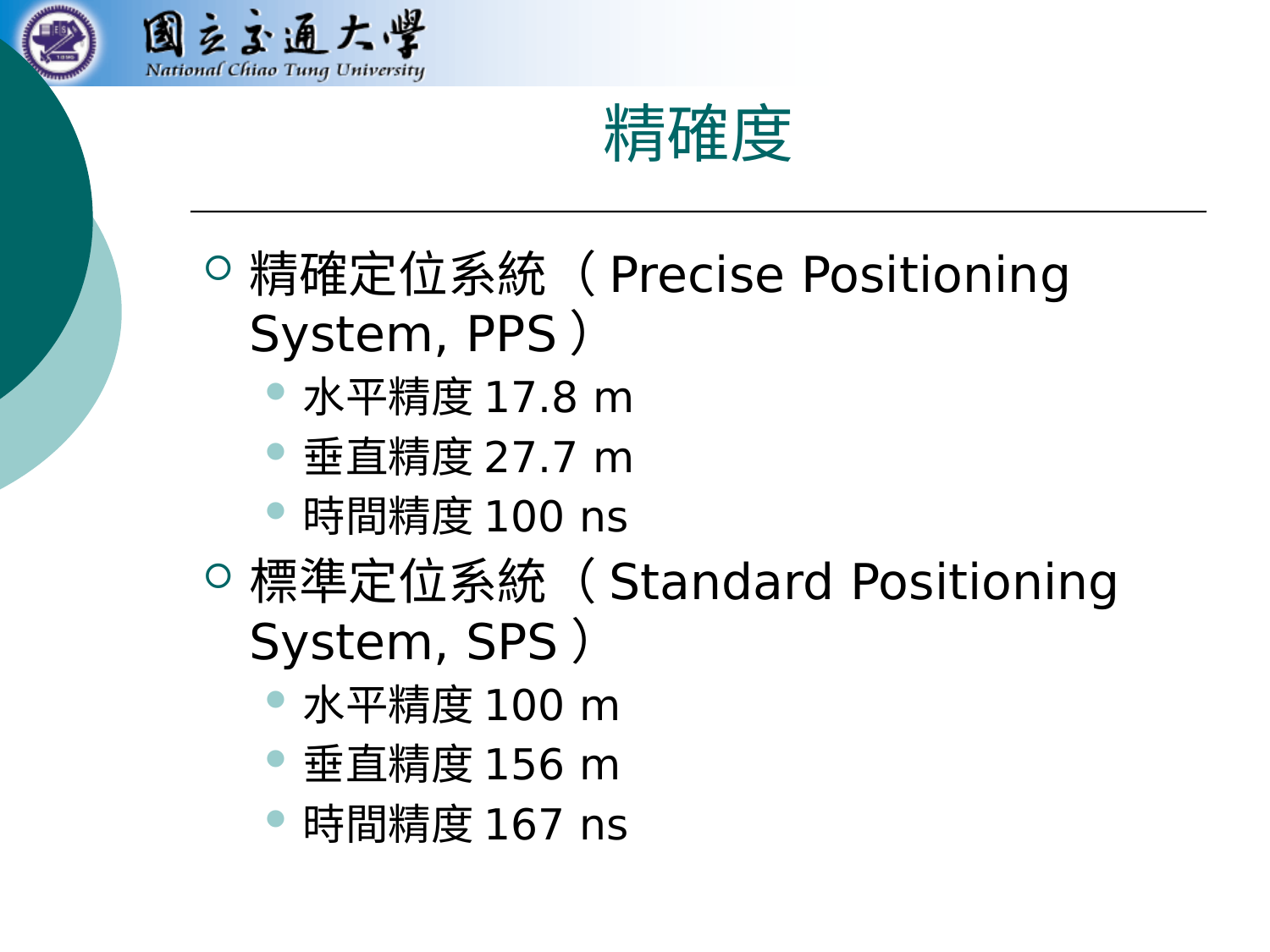

# 精確度
精確定位系統（Precise Positioning System, PPS）
水平精度17.8 m
垂直精度27.7 m
時間精度100 ns
標準定位系統（Standard Positioning System, SPS）
水平精度100 m
垂直精度156 m
時間精度167 ns